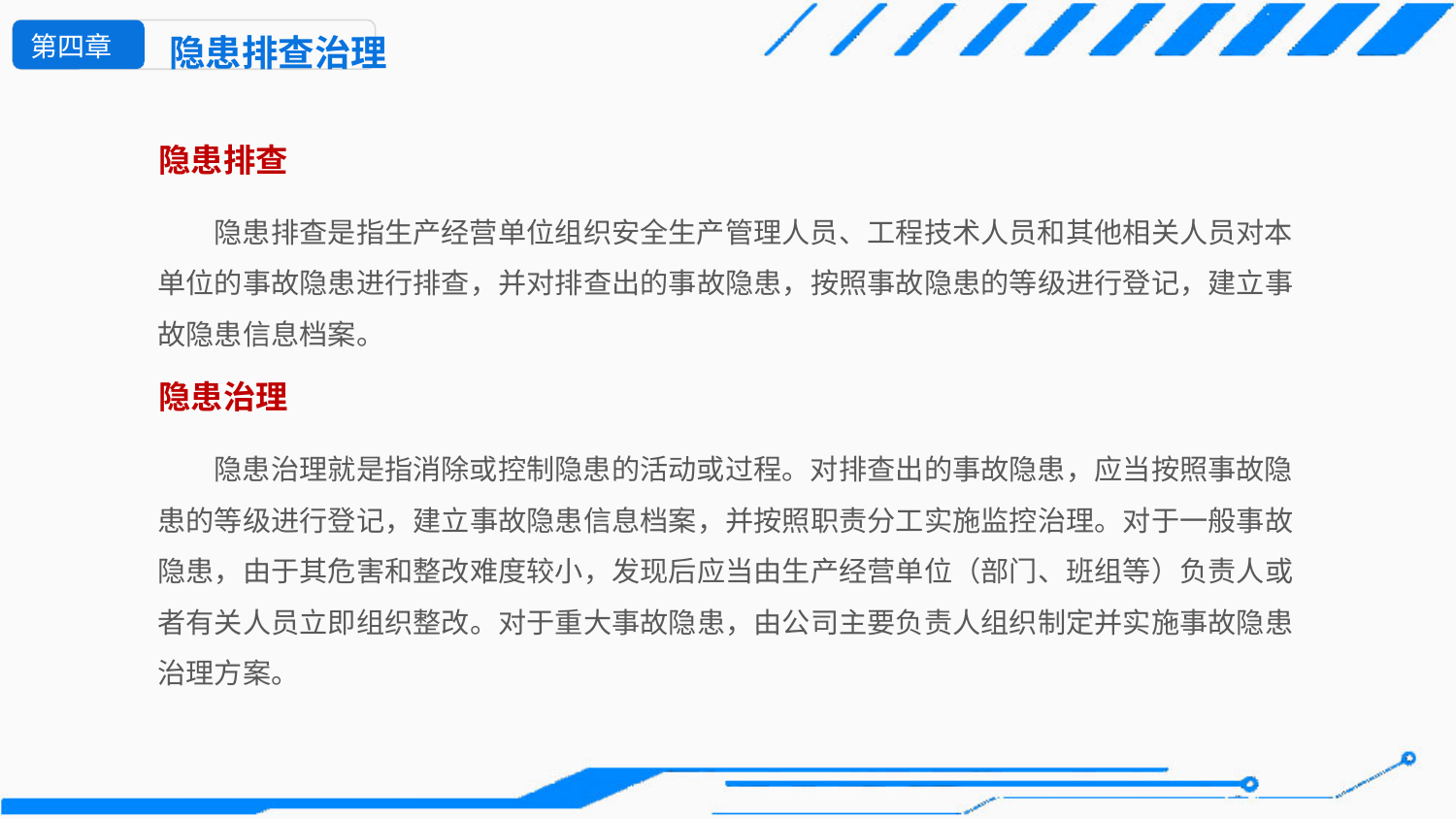

第四章
隐患排查治理
隐患排查
隐患排查是指生产经营单位组织安全生产管理人员、工程技术人员和其他相关人员对本单位的事故隐患进行排查，并对排查出的事故隐患，按照事故隐患的等级进行登记，建立事故隐患信息档案。
隐患治理
隐患治理就是指消除或控制隐患的活动或过程。对排查出的事故隐患，应当按照事故隐患的等级进行登记，建立事故隐患信息档案，并按照职责分工实施监控治理。对于一般事故隐患，由于其危害和整改难度较小，发现后应当由生产经营单位（部门、班组等）负责人或者有关人员立即组织整改。对于重大事故隐患，由公司主要负责人组织制定并实施事故隐患治理方案。